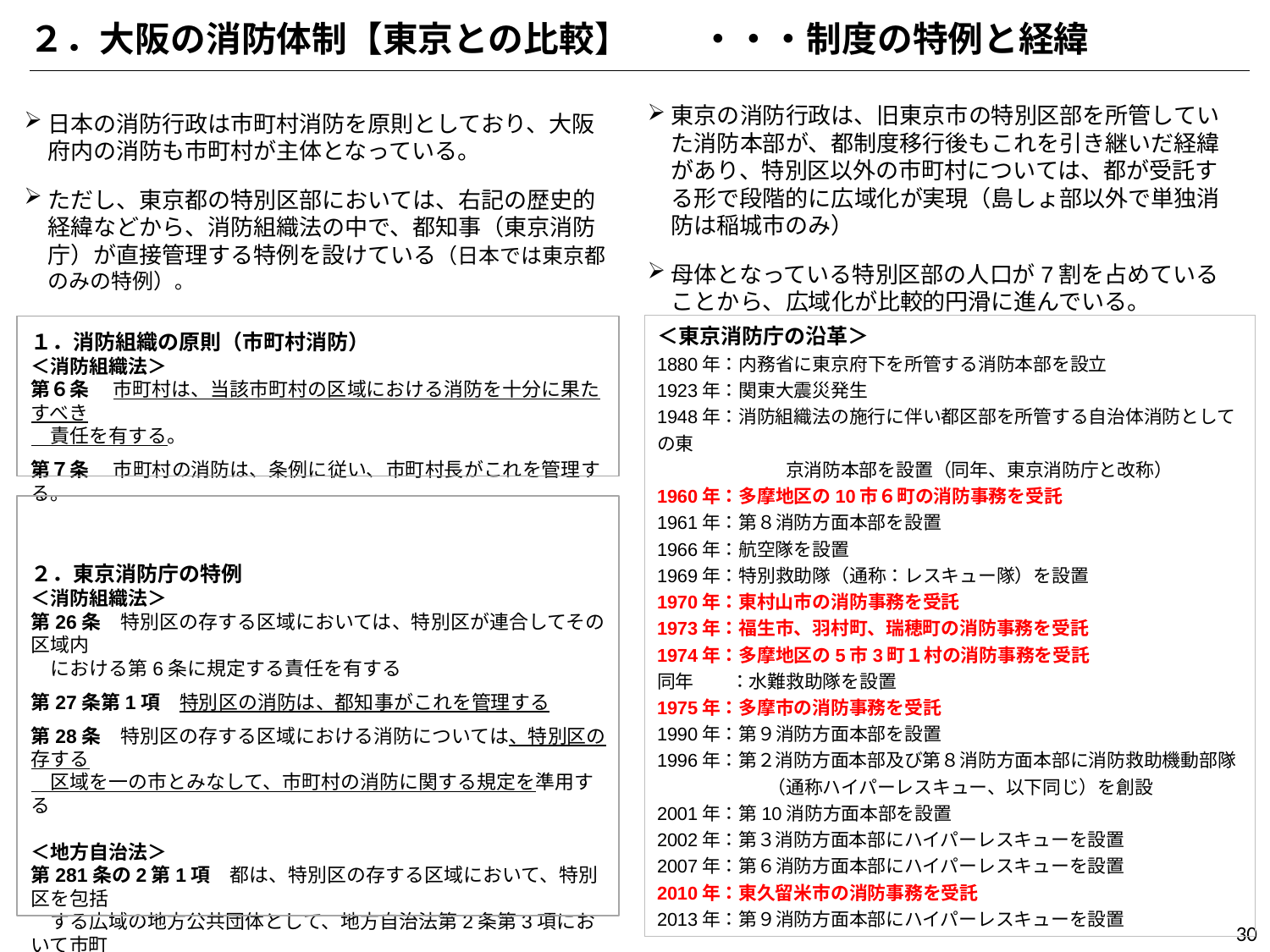

２．大阪の消防体制【東京との比較】　　・・・制度の特例と経緯
東京の消防行政は、旧東京市の特別区部を所管していた消防本部が、都制度移行後もこれを引き継いだ経緯があり、特別区以外の市町村については、都が受託する形で段階的に広域化が実現（島しょ部以外で単独消防は稲城市のみ）

母体となっている特別区部の人口が7割を占めていることから、広域化が比較的円滑に進んでいる。
日本の消防行政は市町村消防を原則としており、大阪府内の消防も市町村が主体となっている。

ただし、東京都の特別区部においては、右記の歴史的経緯などから、消防組織法の中で、都知事（東京消防庁）が直接管理する特例を設けている（日本では東京都のみの特例）。
＜東京消防庁の沿革＞
1880年：内務省に東京府下を所管する消防本部を設立
1923年：関東大震災発生
1948年：消防組織法の施行に伴い都区部を所管する自治体消防としての東
　　　　　　　京消防本部を設置（同年、東京消防庁と改称）
1960年：多摩地区の10市６町の消防事務を受託
1961年：第８消防方面本部を設置
1966年：航空隊を設置
1969年：特別救助隊（通称：レスキュー隊）を設置
1970年：東村山市の消防事務を受託
1973年：福生市、羽村町、瑞穂町の消防事務を受託
1974年：多摩地区の5市3町１村の消防事務を受託
同年　　：水難救助隊を設置
1975年：多摩市の消防事務を受託
1990年：第９消防方面本部を設置
1996年：第２消防方面本部及び第８消防方面本部に消防救助機動部隊
　　　　　　（通称ハイパーレスキュー、以下同じ）を創設
2001年：第10消防方面本部を設置
2002年：第３消防方面本部にハイパーレスキューを設置
2007年：第６消防方面本部にハイパーレスキューを設置
2010年：東久留米市の消防事務を受託
2013年：第９消防方面本部にハイパーレスキューを設置

１．消防組織の原則（市町村消防）
＜消防組織法＞
第６条 　市町村は、当該市町村の区域における消防を十分に果たすべき
　責任を有する。

第７条 　市町村の消防は、条例に従い、市町村長がこれを管理する。

２．東京消防庁の特例
＜消防組織法＞
第26条　特別区の存する区域においては、特別区が連合してその区域内
　における第6条に規定する責任を有する

第27条第1項　特別区の消防は、都知事がこれを管理する

第28条　特別区の存する区域における消防については、特別区の存する
　区域を一の市とみなして、市町村の消防に関する規定を準用する

＜地方自治法＞
第281条の2第1項　都は、特別区の存する区域において、特別区を包括
　する広域の地方公共団体として、地方自治法第2条第3項において市町
　村が処理するものとされている事務のうち、人口が高度に集中する大都市
　地域における行政の一体性及び統一性の確保の観点から当該区域を通
　じて都が一体的に処理することが必要であると認められる事務を処理する
　ものとする

30